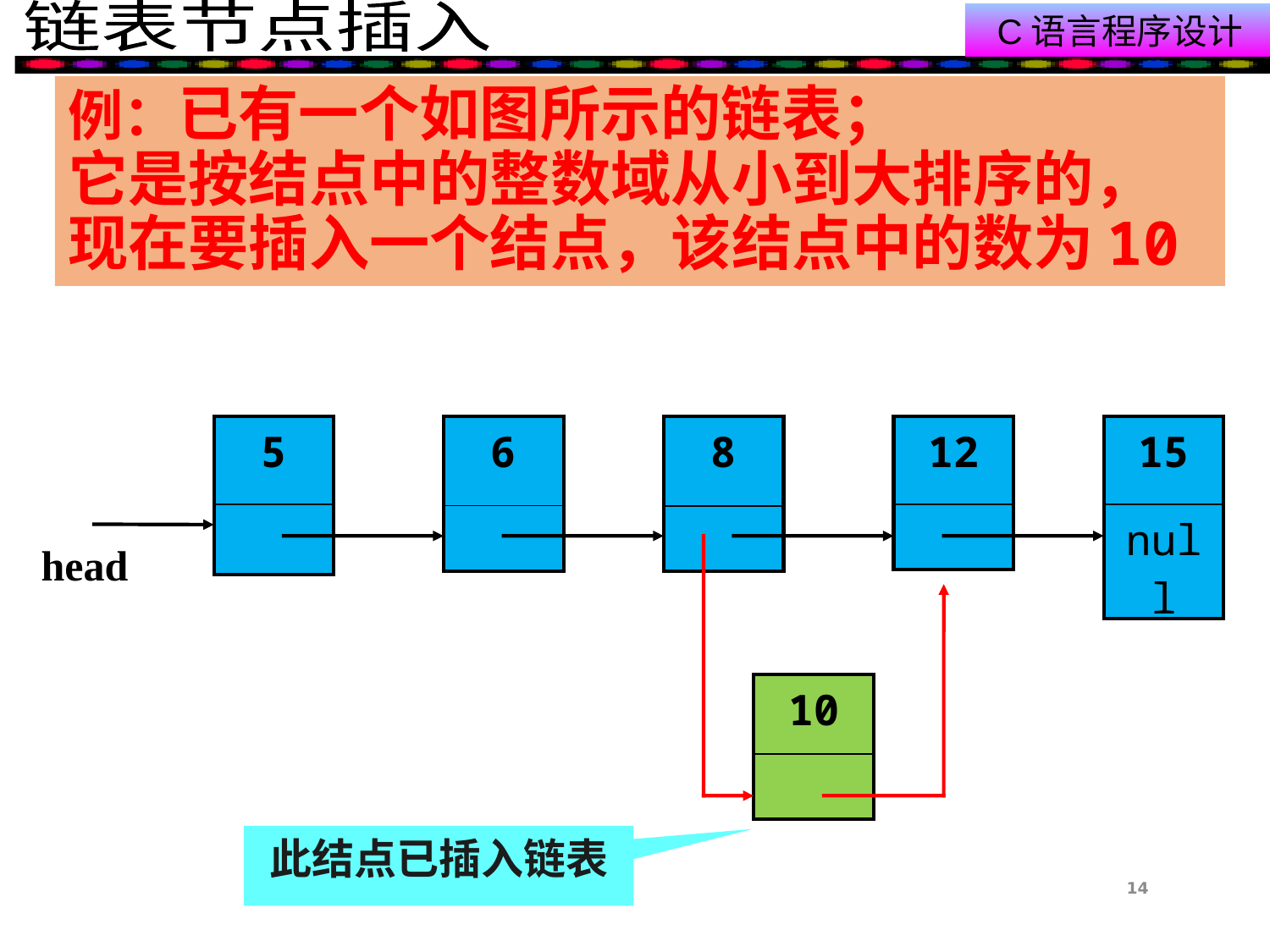

# 例：已有一个如图所示的链表； 它是按结点中的整数域从小到大排序的，现在要插入一个结点，该结点中的数为10
| 5 |
| --- |
|  |
| 6 |
| --- |
|  |
| 8 |
| --- |
|  |
| 12 |
| --- |
|  |
| 15 |
| --- |
| null |

head

| 10 |
| --- |
|  |

此结点已插入链表
待插入结点
14